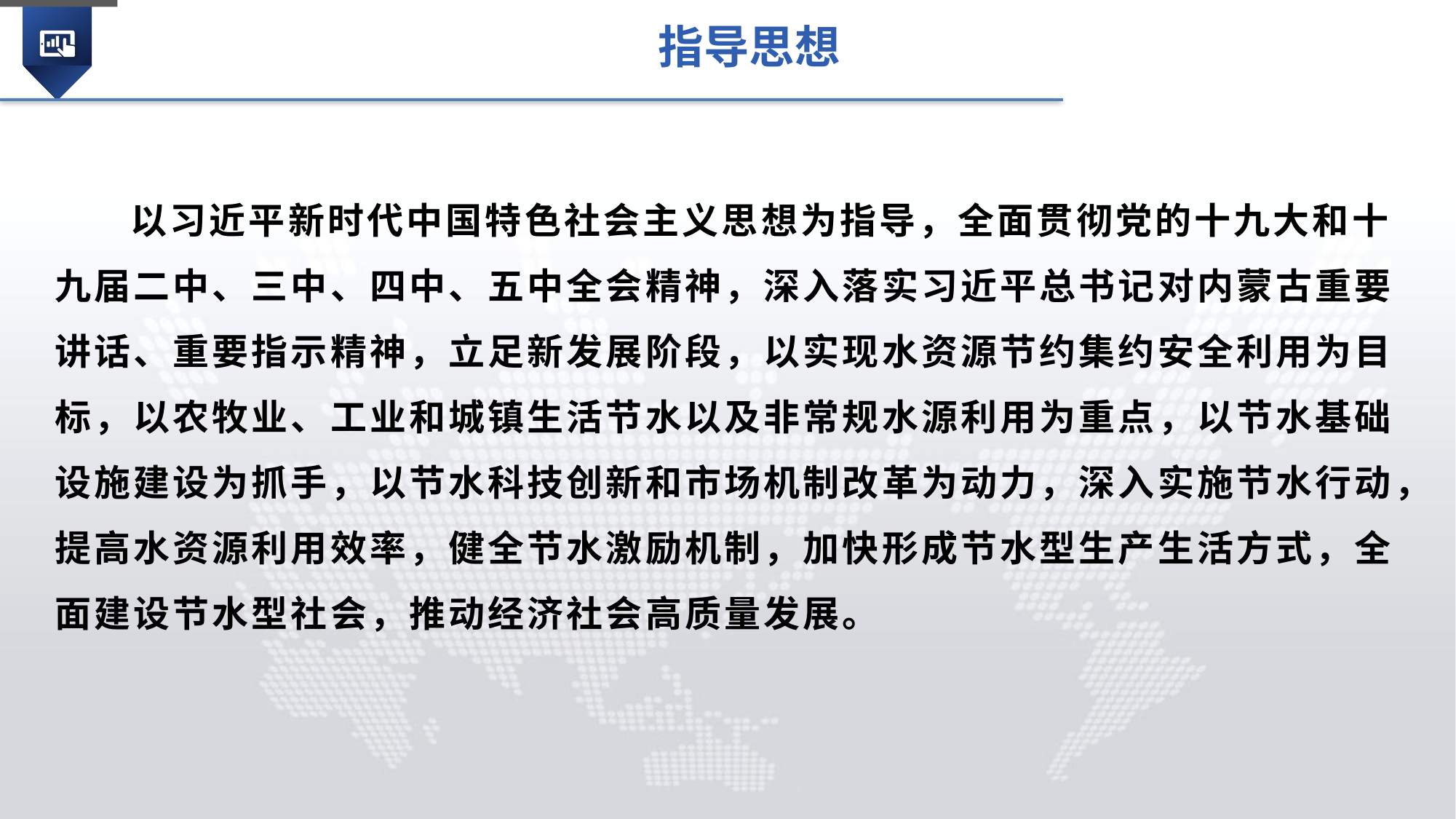

指导思想

      以习近平新时代中国特色社会主义思想为指导，全面贯彻党的十九大和十九届二中、三中、四中、五中全会精神，深入落实习近平总书记对内蒙古重要讲话、重要指示精神，立足新发展阶段，以实现水资源节约集约安全利用为目标，以农牧业、工业和城镇生活节水以及非常规水源利用为重点，以节水基础设施建设为抓手，以节水科技创新和市场机制改革为动力，深入实施节水行动，提高水资源利用效率，健全节水激励机制，加快形成节水型生产生活方式，全面建设节水型社会，推动经济社会高质量发展。